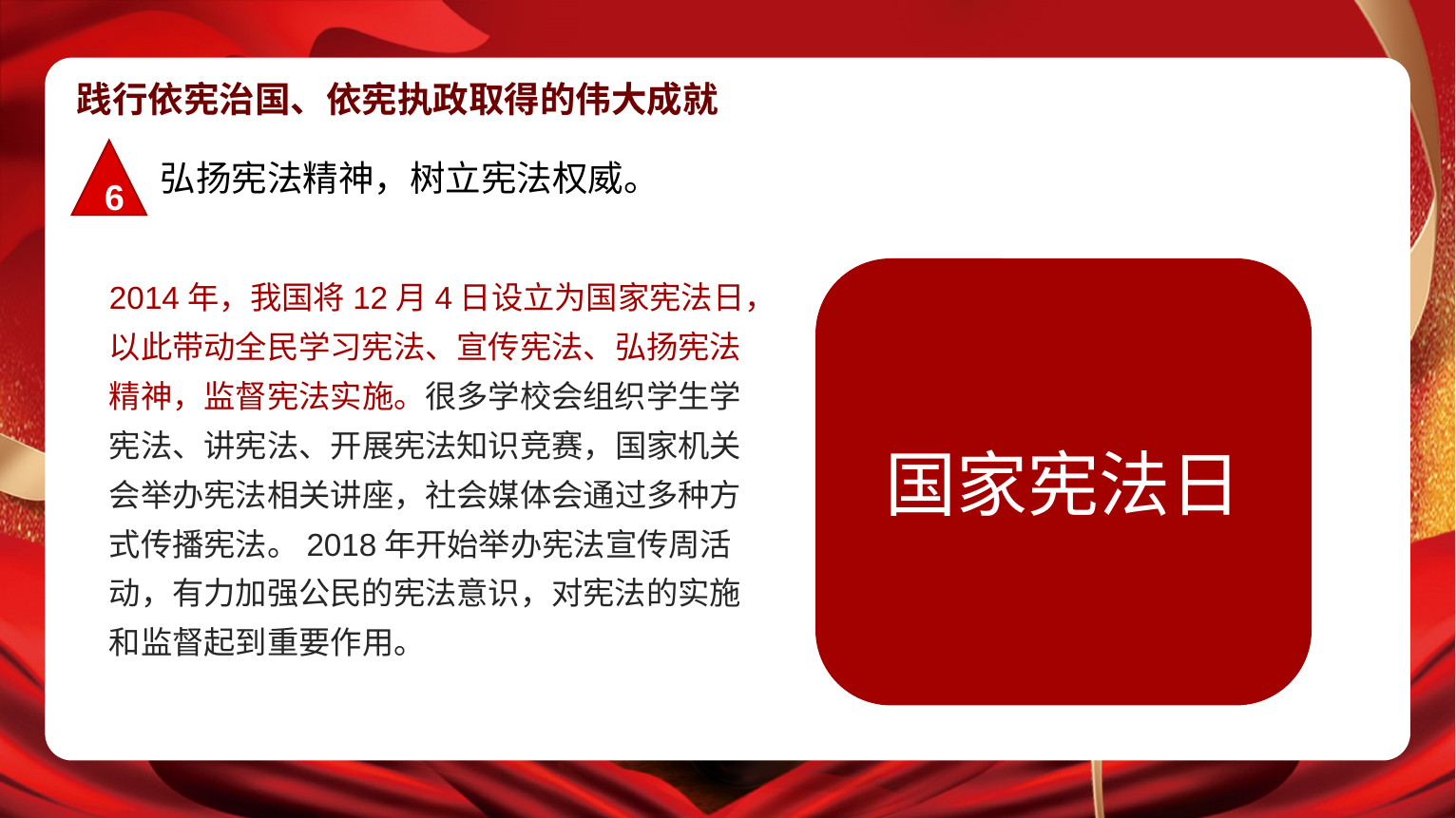

践行依宪治国、依宪执政取得的伟大成就
6
弘扬宪法精神，树立宪法权威。
2014年，我国将12月4日设立为国家宪法日，以此带动全民学习宪法、宣传宪法、弘扬宪法精神，监督宪法实施。很多学校会组织学生学宪法、讲宪法、开展宪法知识竞赛，国家机关会举办宪法相关讲座，社会媒体会通过多种方式传播宪法。2018年开始举办宪法宣传周活动，有力加强公民的宪法意识，对宪法的实施和监督起到重要作用。
国家宪法日